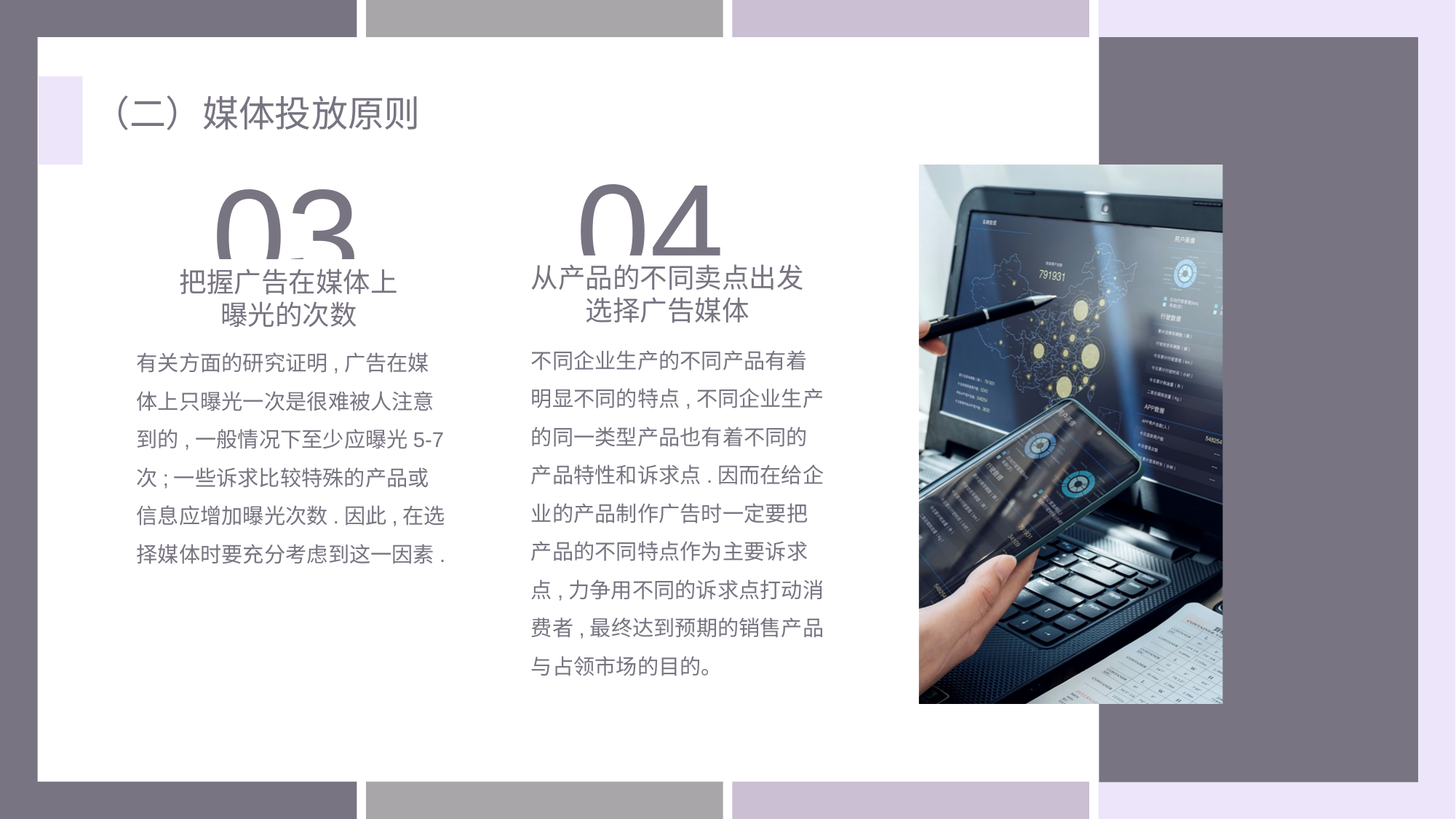

（二）媒体投放原则
04
从产品的不同卖点出发
选择广告媒体
不同企业生产的不同产品有着明显不同的特点,不同企业生产的同一类型产品也有着不同的产品特性和诉求点.因而在给企业的产品制作广告时一定要把产品的不同特点作为主要诉求点,力争用不同的诉求点打动消费者,最终达到预期的销售产品与占领市场的目的。
03
把握广告在媒体上
曝光的次数
有关方面的研究证明,广告在媒体上只曝光一次是很难被人注意到的,一般情况下至少应曝光5-7次;一些诉求比较特殊的产品或信息应增加曝光次数.因此,在选择媒体时要充分考虑到这一因素.